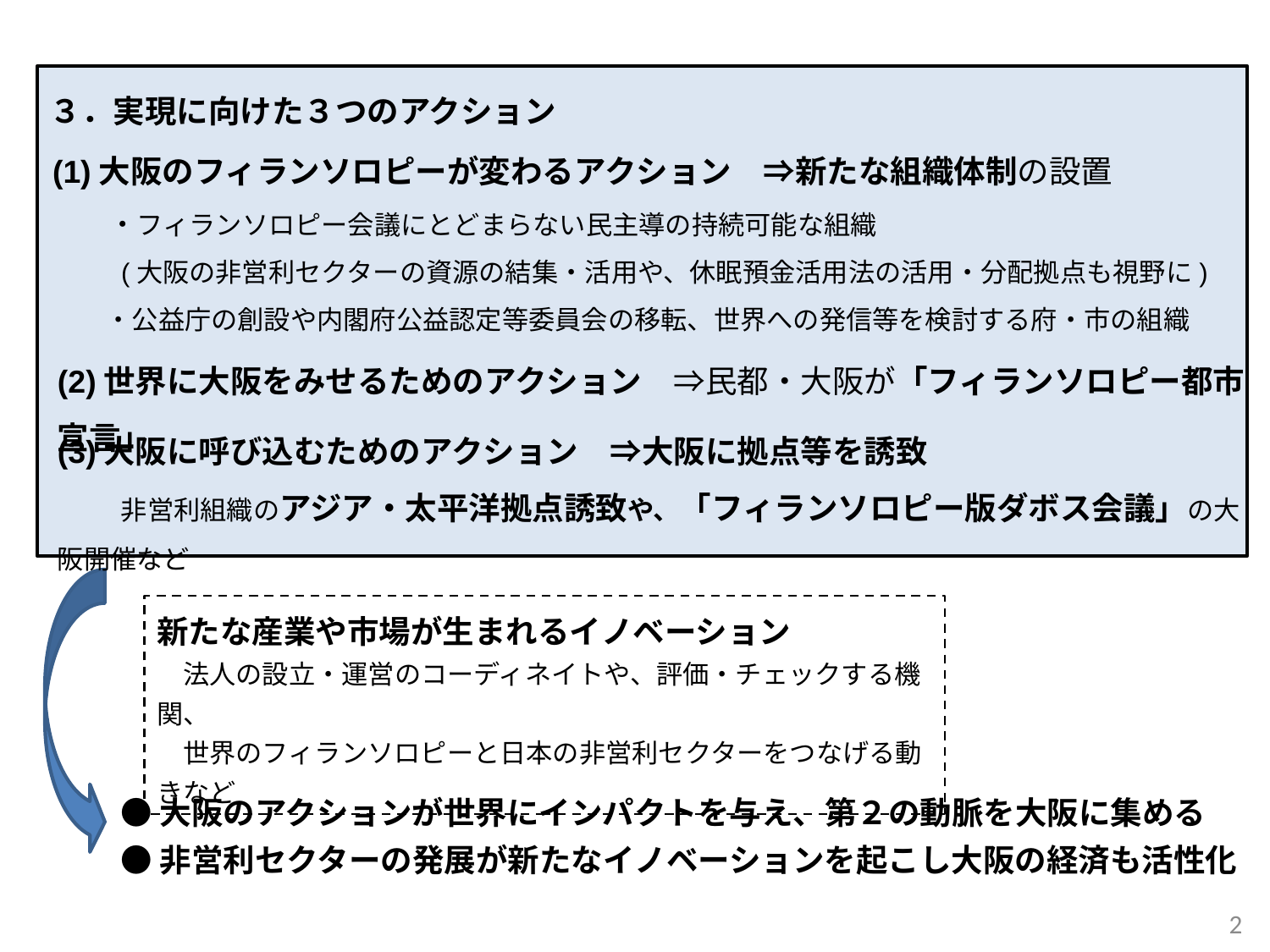

３．実現に向けた３つのアクション

(1)大阪のフィランソロピーが変わるアクション　⇒新たな組織体制の設置
　　・フィランソロピー会議にとどまらない民主導の持続可能な組織
     　(大阪の非営利セクターの資源の結集・活用や、休眠預金活用法の活用・分配拠点も視野に)
　　・公益庁の創設や内閣府公益認定等委員会の移転、世界への発信等を検討する府・市の組織
(2)世界に大阪をみせるためのアクション　⇒民都・大阪が「フィランソロピー都市宣言」
(3)大阪に呼び込むためのアクション　⇒大阪に拠点等を誘致
　　非営利組織のアジア・太平洋拠点誘致や、「フィランソロピー版ダボス会議」の大阪開催など

新たな産業や市場が生まれるイノベーション
　法人の設立・運営のコーディネイトや、評価・チェックする機関、
　世界のフィランソロピーと日本の非営利セクターをつなげる動きなど
●大阪のアクションが世界にインパクトを与え、第２の動脈を大阪に集める
●非営利セクターの発展が新たなイノベーションを起こし大阪の経済も活性化
2